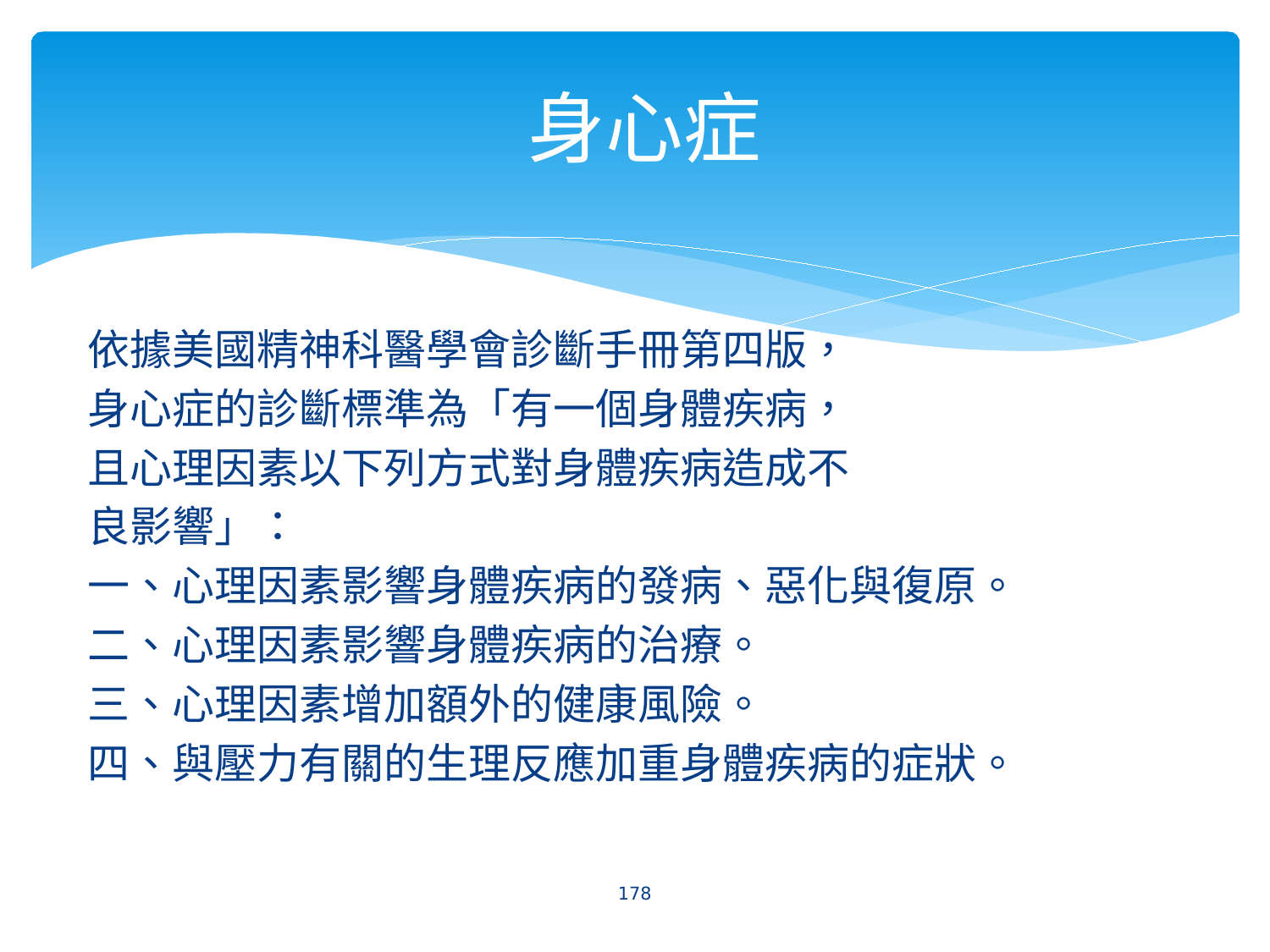

# 身心症
依據美國精神科醫學會診斷手冊第四版，
身心症的診斷標準為「有一個身體疾病，
且心理因素以下列方式對身體疾病造成不
良影響」：
一、心理因素影響身體疾病的發病、惡化與復原。
二、心理因素影響身體疾病的治療。
三、心理因素增加額外的健康風險。
四、與壓力有關的生理反應加重身體疾病的症狀。
178